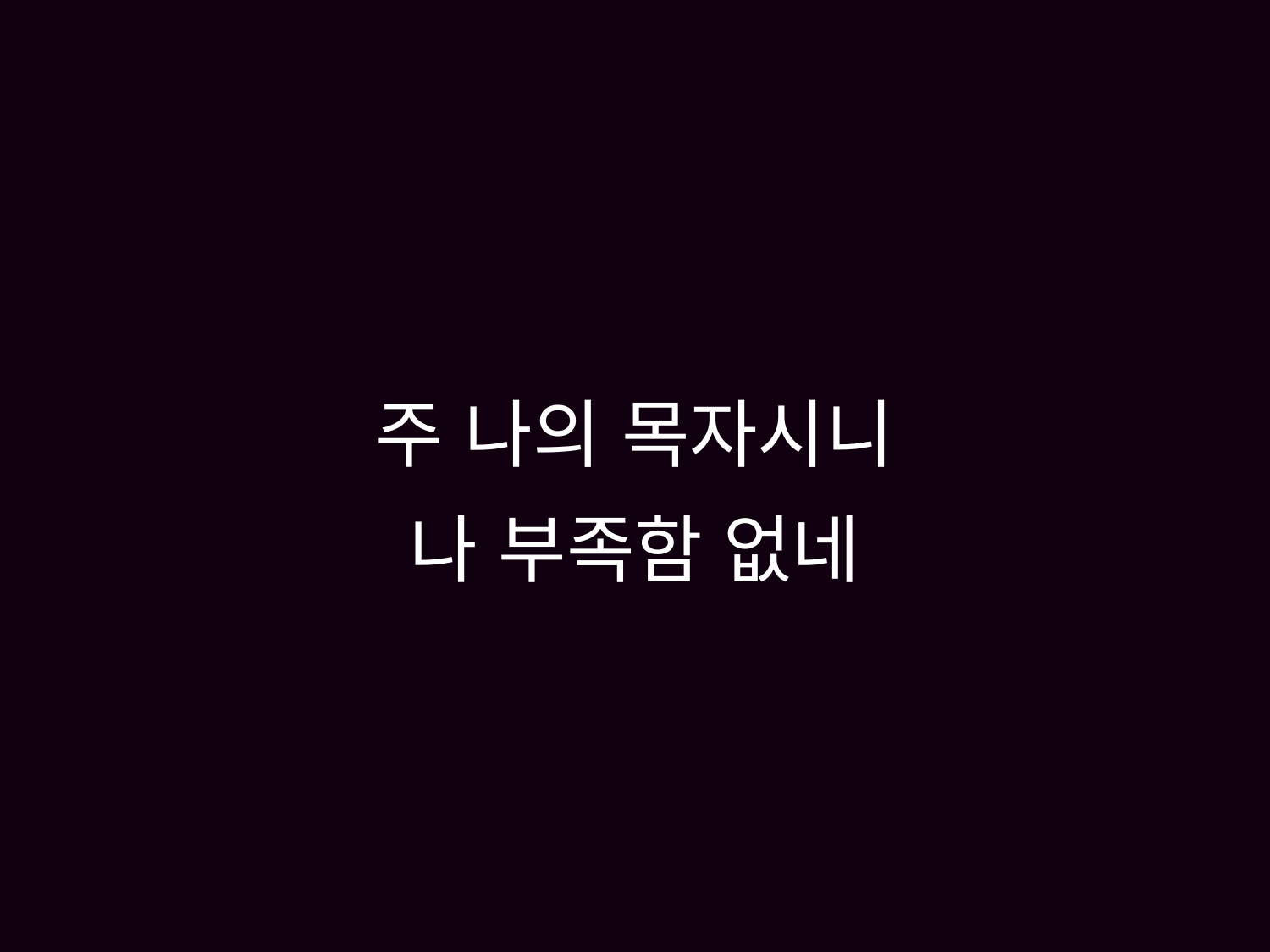

# 주 나의 목자시니 나 부족함 없네